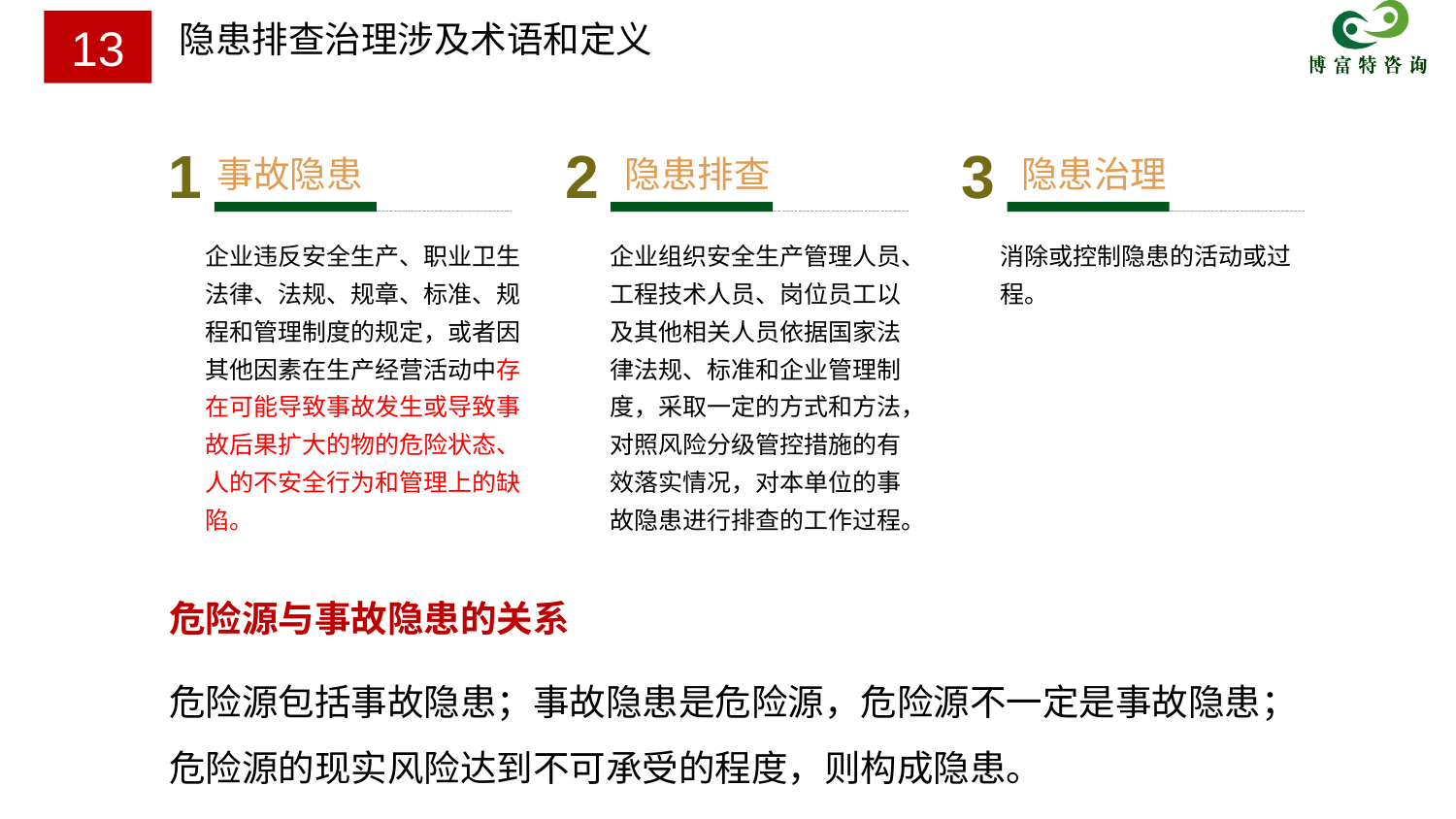

隐患排查治理涉及术语和定义
13
1
2
3
事故隐患
隐患排查
隐患治理

企业违反安全生产、职业卫生法律、法规、规章、标准、规程和管理制度的规定，或者因其他因素在生产经营活动中存在可能导致事故发生或导致事故后果扩大的物的危险状态、人的不安全行为和管理上的缺陷。
企业组织安全生产管理人员、工程技术人员、岗位员工以及其他相关人员依据国家法律法规、标准和企业管理制度，采取一定的方式和方法，对照风险分级管控措施的有效落实情况，对本单位的事故隐患进行排查的工作过程。
消除或控制隐患的活动或过程。
危险源与事故隐患的关系
危险源包括事故隐患；事故隐患是危险源，危险源不一定是事故隐患；
危险源的现实风险达到不可承受的程度，则构成隐患。